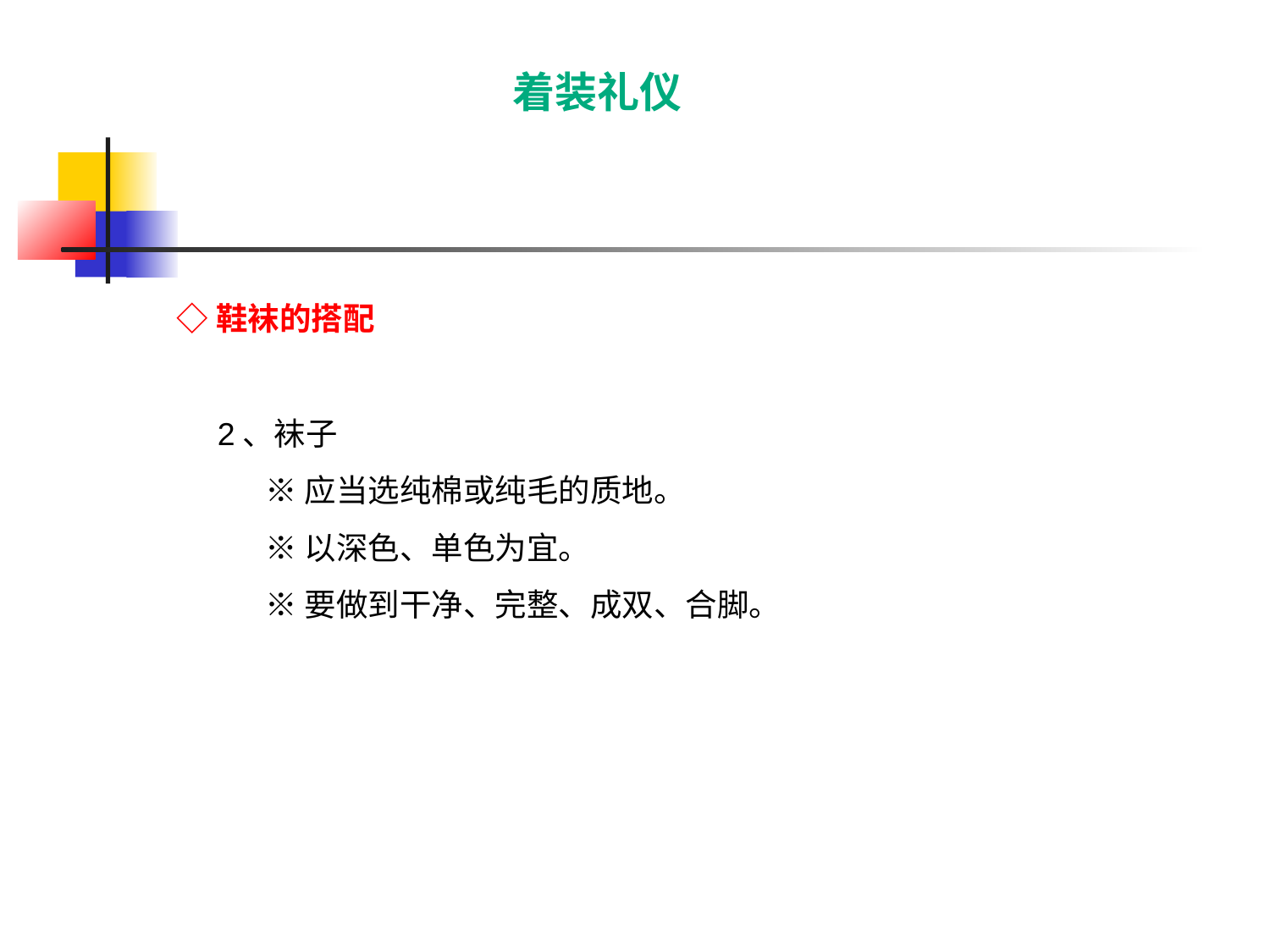

着装礼仪
# ◇鞋袜的搭配
2、袜子
※应当选纯棉或纯毛的质地。
※以深色、单色为宜。
※要做到干净、完整、成双、合脚。